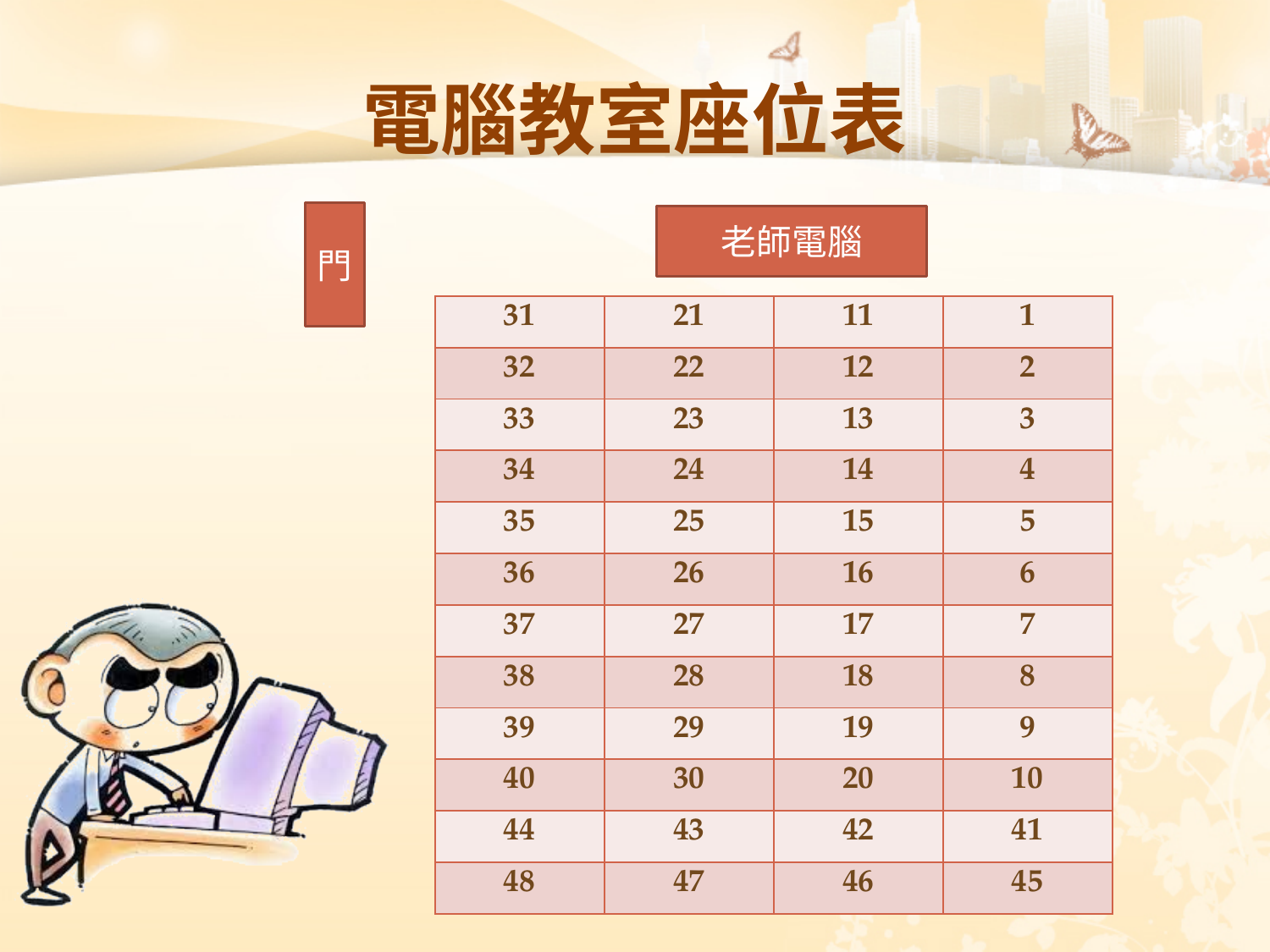

# 電腦教室座位表
門
老師電腦
| 31 | 21 | 11 | 1 |
| --- | --- | --- | --- |
| 32 | 22 | 12 | 2 |
| 33 | 23 | 13 | 3 |
| 34 | 24 | 14 | 4 |
| 35 | 25 | 15 | 5 |
| 36 | 26 | 16 | 6 |
| 37 | 27 | 17 | 7 |
| 38 | 28 | 18 | 8 |
| 39 | 29 | 19 | 9 |
| 40 | 30 | 20 | 10 |
| 44 | 43 | 42 | 41 |
| 48 | 47 | 46 | 45 |